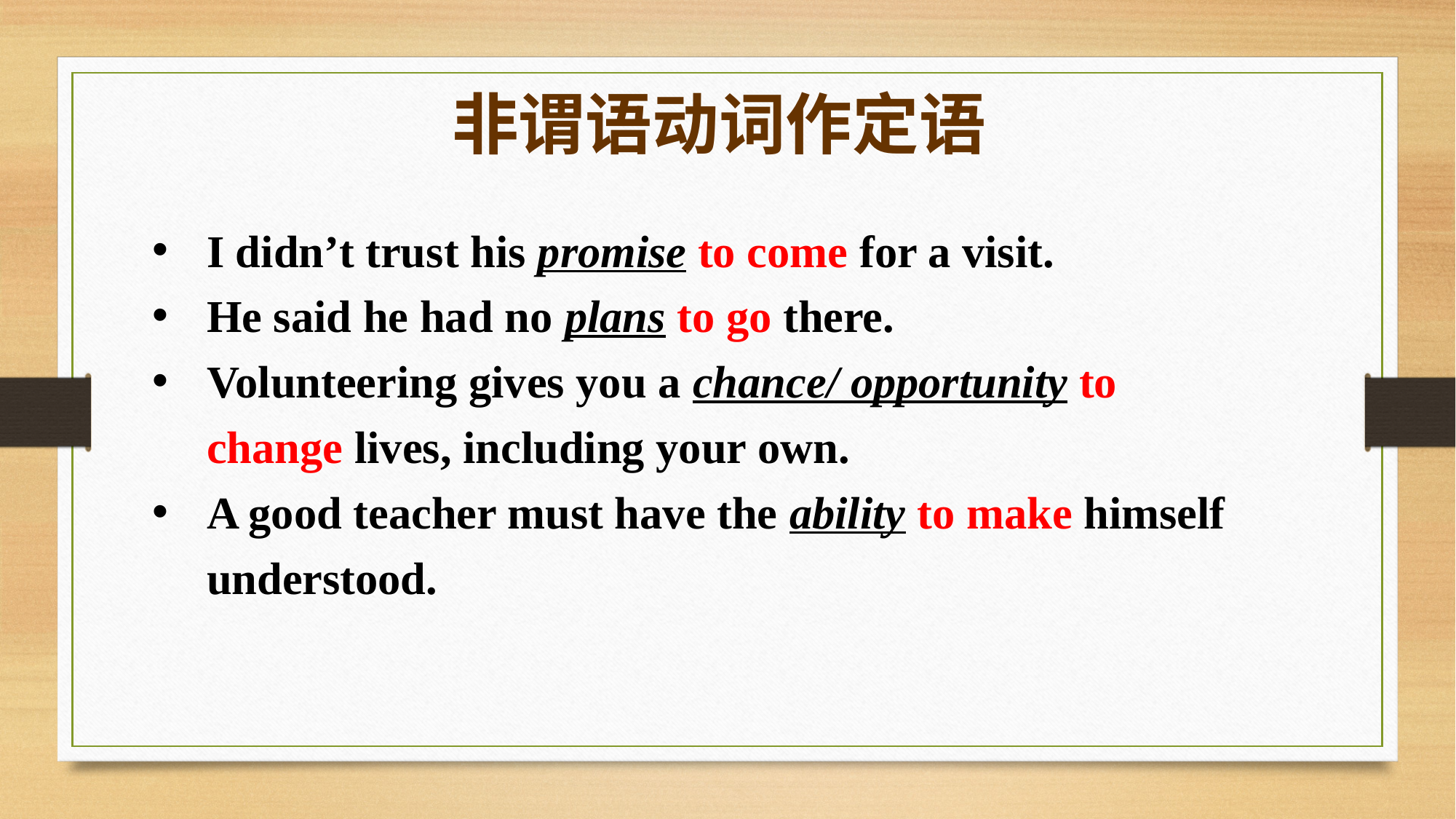

非谓语动词作定语
I didn’t trust his promise to come for a visit.
He said he had no plans to go there.
Volunteering gives you a chance/ opportunity to change lives, including your own.
A good teacher must have the ability to make himself understood.